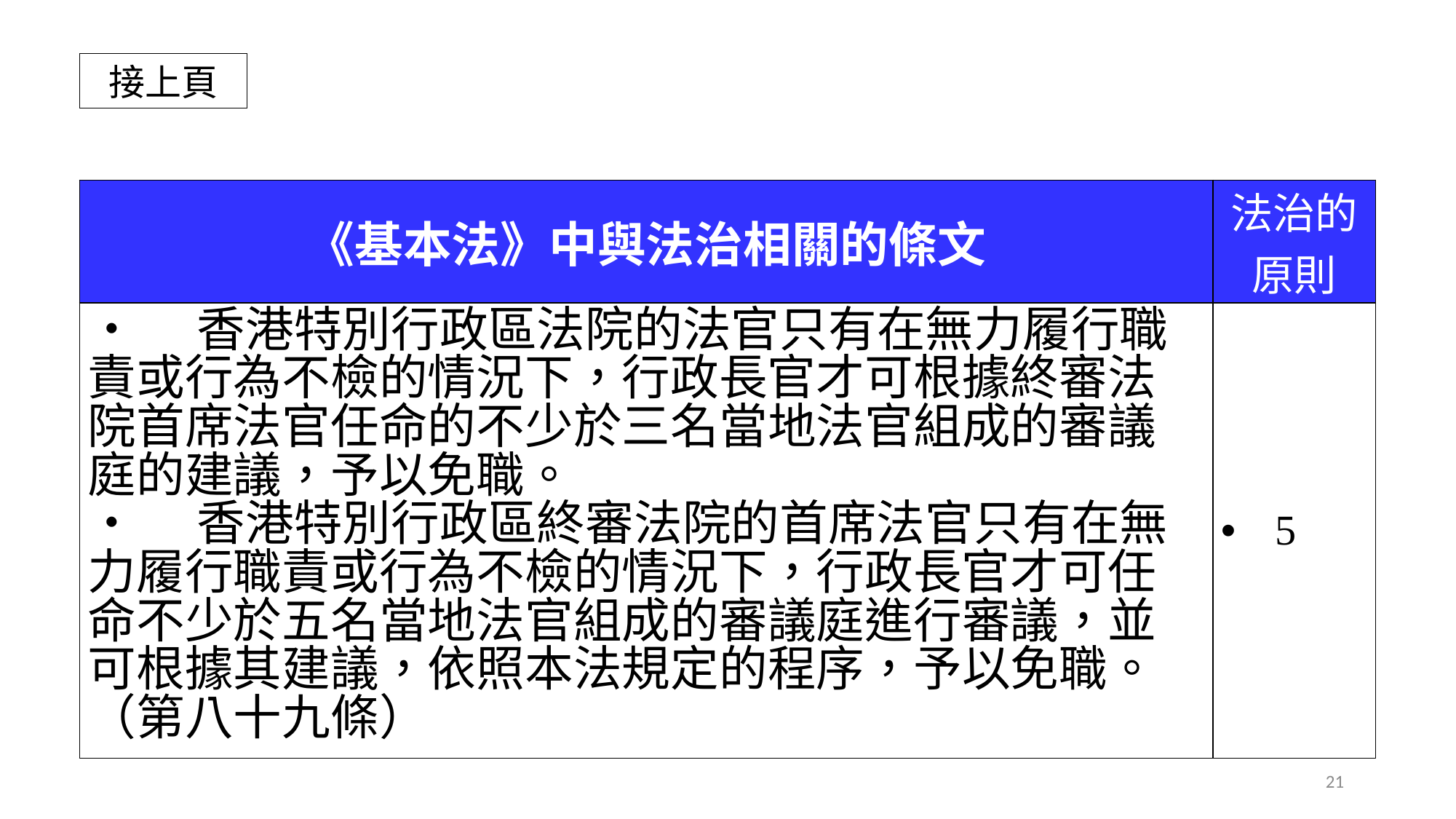

接上頁
| 《基本法》中與法治相關的條文 | 法治的原則 |
| --- | --- |
| • 香港特別行政區法院的法官只有在無力履行職責或行為不檢的情況下，行政長官才可根據終審法院首席法官任命的不少於三名當地法官組成的審議庭的建議，予以免職。 • 香港特別行政區終審法院的首席法官只有在無力履行職責或行為不檢的情況下，行政長官才可任命不少於五名當地法官組成的審議庭進行審議，並可根據其建議，依照本法規定的程序，予以免職。（第八十九條） | 5 |
21